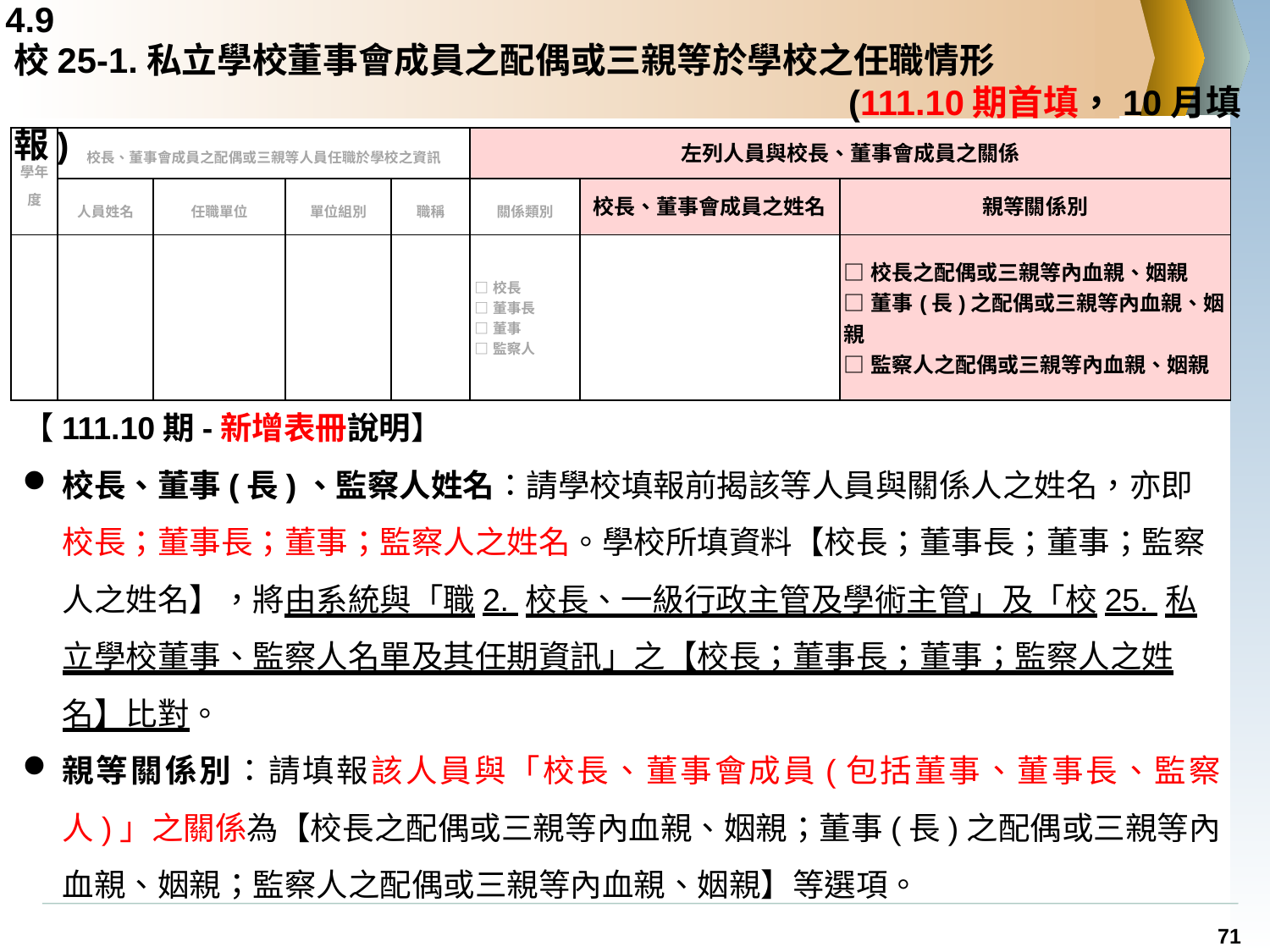

4.9
# 校25-1.私立學校董事會成員之配偶或三親等於學校之任職情形 (111.10期首填，10月填報)
| 學年度 | 校長、董事會成員之配偶或三親等人員任職於學校之資訊 |  |  |  | 左列人員與校長、董事會成員之關係 |  |  |
| --- | --- | --- | --- | --- | --- | --- | --- |
|  | 人員姓名 | 任職單位 | 單位組別 | 職稱 | 關係類別 | 校長、董事會成員之姓名 | 親等關係別 |
|  |  |  |  |  | □校長 □董事長 □董事 □監察人 |  | □校長之配偶或三親等內血親、姻親 □董事(長)之配偶或三親等內血親、姻親 □監察人之配偶或三親等內血親、姻親 |
【111.10期-新增表冊說明】
校長、董事(長)、監察人姓名：請學校填報前揭該等人員與關係人之姓名，亦即校長；董事長；董事；監察人之姓名。學校所填資料【校長；董事長；董事；監察人之姓名】，將由系統與「職2. 校長、一級行政主管及學術主管」及「校25. 私立學校董事、監察人名單及其任期資訊」之【校長；董事長；董事；監察人之姓名】比對。
親等關係別：請填報該人員與「校長、董事會成員(包括董事、董事長、監察人)」之關係為【校長之配偶或三親等內血親、姻親；董事(長)之配偶或三親等內血親、姻親；監察人之配偶或三親等內血親、姻親】等選項。